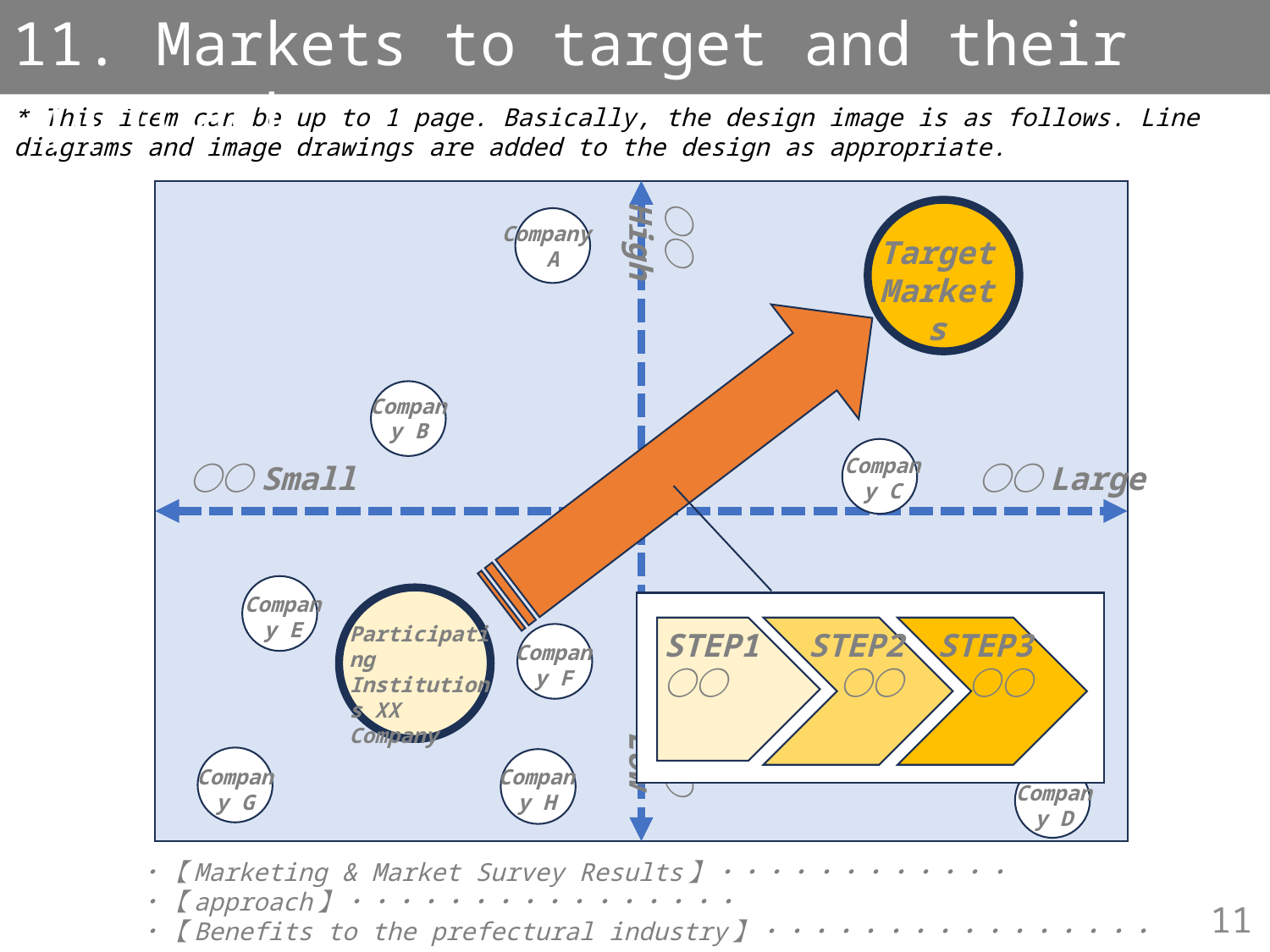

11. Markets to target and their approach
* This item can be up to 1 page. Basically, the design image is as follows. Line diagrams and image drawings are added to the design as appropriate.

〇〇High

Company
A
Target Markets

Company B

Company C
〇〇Small
〇〇Large

Company E

Participating Institutions XX Company

STEP1
〇〇
STEP2
　〇〇
STEP3
　〇〇

Company F
〇〇Low

Company H
Company G

Company D

　・【Marketing & Market Survey Results】・・・・・・・・・・・・
　・【approach】・・・・・・・・・・・・・・・・
　・【Benefits to the prefectural industry】・・・・・・・・・・・・・・・・
11